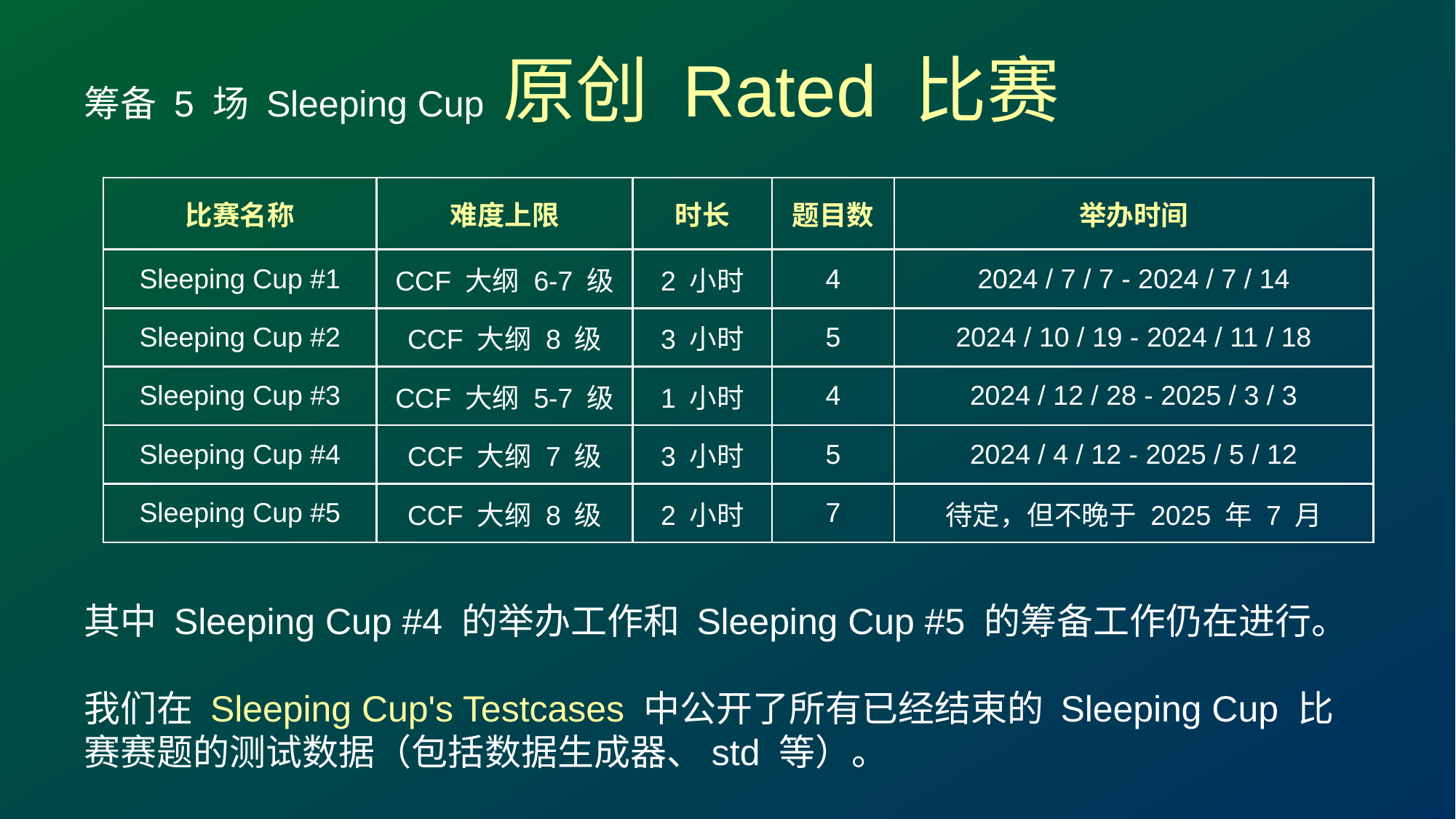

筹备 5 场 Sleeping Cup 原创 Rated 比赛
| 比赛名称 | 难度上限 | 时长 | 题目数 | 举办时间 |
| --- | --- | --- | --- | --- |
| Sleeping Cup #1 | CCF 大纲 6-7 级 | 2 小时 | 4 | 2024 / 7 / 7 - 2024 / 7 / 14 |
| Sleeping Cup #2 | CCF 大纲 8 级 | 3 小时 | 5 | 2024 / 10 / 19 - 2024 / 11 / 18 |
| Sleeping Cup #3 | CCF 大纲 5-7 级 | 1 小时 | 4 | 2024 / 12 / 28 - 2025 / 3 / 3 |
| Sleeping Cup #4 | CCF 大纲 7 级 | 3 小时 | 5 | 2024 / 4 / 12 - 2025 / 5 / 12 |
| Sleeping Cup #5 | CCF 大纲 8 级 | 2 小时 | 7 | 待定，但不晚于 2025 年 7 月 |
其中 Sleeping Cup #4 的举办工作和 Sleeping Cup #5 的筹备工作仍在进行。

我们在 Sleeping Cup's Testcases 中公开了所有已经结束的 Sleeping Cup 比赛赛题的测试数据（包括数据生成器、std 等）。